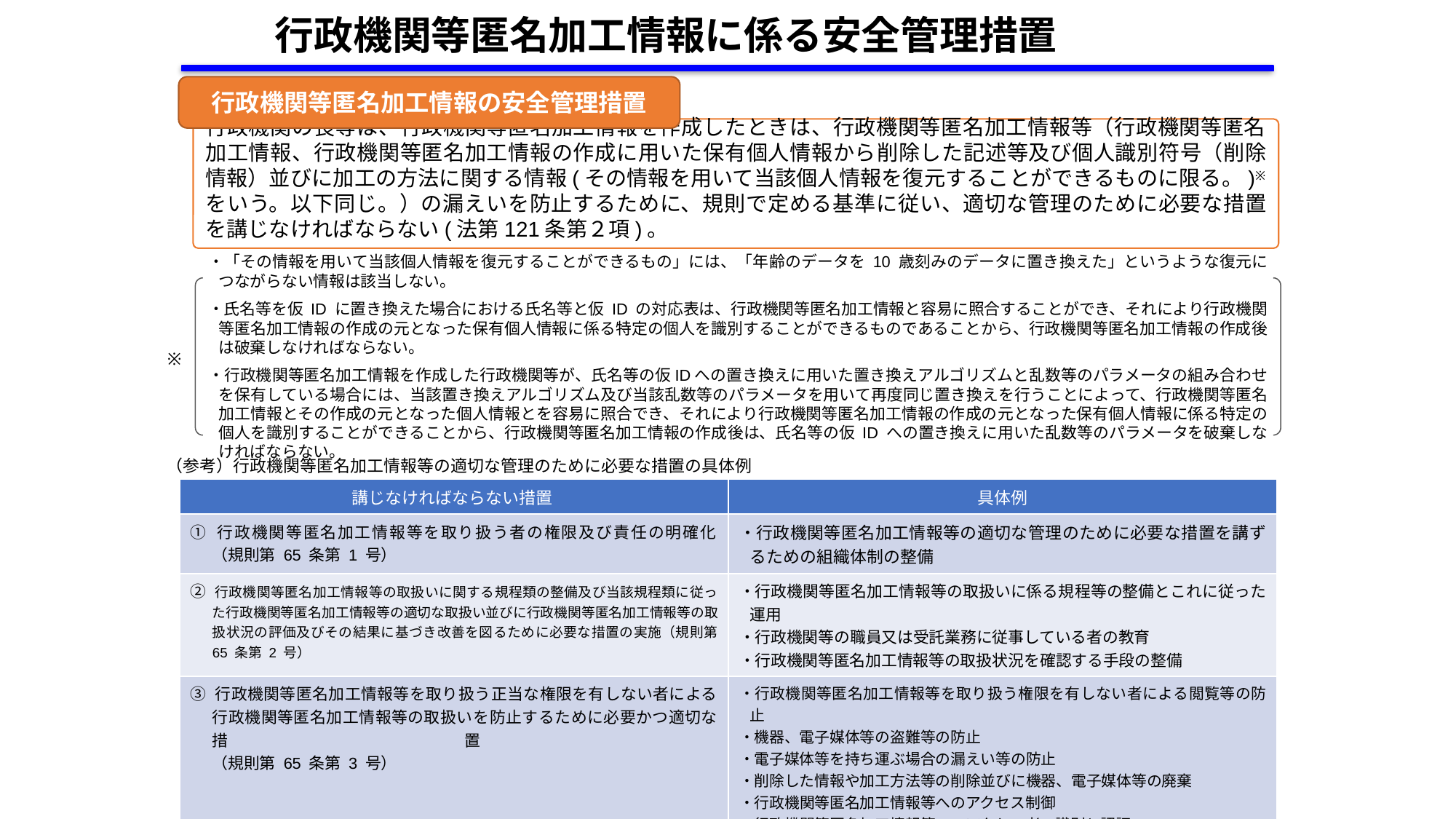

行政機関等匿名加工情報に係る安全管理措置

行政機関等匿名加工情報の安全管理措置
行政機関の長等は、行政機関等匿名加工情報を作成したときは、行政機関等匿名加工情報等（行政機関等匿名加工情報、行政機関等匿名加工情報の作成に用いた保有個人情報から削除した記述等及び個人識別符号（削除情報）並びに加工の方法に関する情報(その情報を用いて当該個人情報を復元することができるものに限る。)※をいう。以下同じ。）の漏えいを防止するために、規則で定める基準に従い、適切な管理のために必要な措置を講じなければならない(法第121条第２項)。
・「その情報を用いて当該個人情報を復元することができるもの」には、「年齢のデータを 10 歳刻みのデータに置き換えた」というような復元につながらない情報は該当しない。
・氏名等を仮 ID に置き換えた場合における氏名等と仮 ID の対応表は、行政機関等匿名加工情報と容易に照合することができ、それにより行政機関等匿名加工情報の作成の元となった保有個人情報に係る特定の個人を識別することができるものであることから、行政機関等匿名加工情報の作成後は破棄しなければならない。
・行政機関等匿名加工情報を作成した行政機関等が、氏名等の仮IDへの置き換えに用いた置き換えアルゴリズムと乱数等のパラメータの組み合わせを保有している場合には、当該置き換えアルゴリズム及び当該乱数等のパラメータを用いて再度同じ置き換えを行うことによって、行政機関等匿名加工情報とその作成の元となった個人情報とを容易に照合でき、それにより行政機関等匿名加工情報の作成の元となった保有個人情報に係る特定の個人を識別することができることから、行政機関等匿名加工情報の作成後は、氏名等の仮 ID への置き換えに用いた乱数等のパラメータを破棄しなければならない。
※
（参考）行政機関等匿名加工情報等の適切な管理のために必要な措置の具体例
| 講じなければならない措置 | 具体例 |
| --- | --- |
| ① 行政機関等匿名加工情報等を取り扱う者の権限及び責任の明確化 （規則第 65 条第 1 号） | ・行政機関等匿名加工情報等の適切な管理のために必要な措置を講ずるための組織体制の整備 |
| ② 行政機関等匿名加工情報等の取扱いに関する規程類の整備及び当該規程類に従った行政機関等匿名加工情報等の適切な取扱い並びに行政機関等匿名加工情報等の取扱状況の評価及びその結果に基づき改善を図るために必要な措置の実施（規則第 65 条第 2 号） | ・行政機関等匿名加工情報等の取扱いに係る規程等の整備とこれに従った運用 ・行政機関等の職員又は受託業務に従事している者の教育 ・行政機関等匿名加工情報等の取扱状況を確認する手段の整備 |
| ③ 行政機関等匿名加工情報等を取り扱う正当な権限を有しない者による行政機関等匿名加工情報等の取扱いを防止するために必要かつ適切な措置 （規則第 65 条第 3 号） | ・行政機関等匿名加工情報等を取り扱う権限を有しない者による閲覧等の防止 ・機器、電子媒体等の盗難等の防止 ・電子媒体等を持ち運ぶ場合の漏えい等の防止 ・削除した情報や加工方法等の削除並びに機器、電子媒体等の廃棄 ・行政機関等匿名加工情報等へのアクセス制御 ・行政機関等匿名加工情報等へのアクセス者の識別と認証 ・外部からの不正アクセス等の防止 ・情報システムの使用に伴う行政機関等匿名加工情報等の漏えい等の防止 |
37